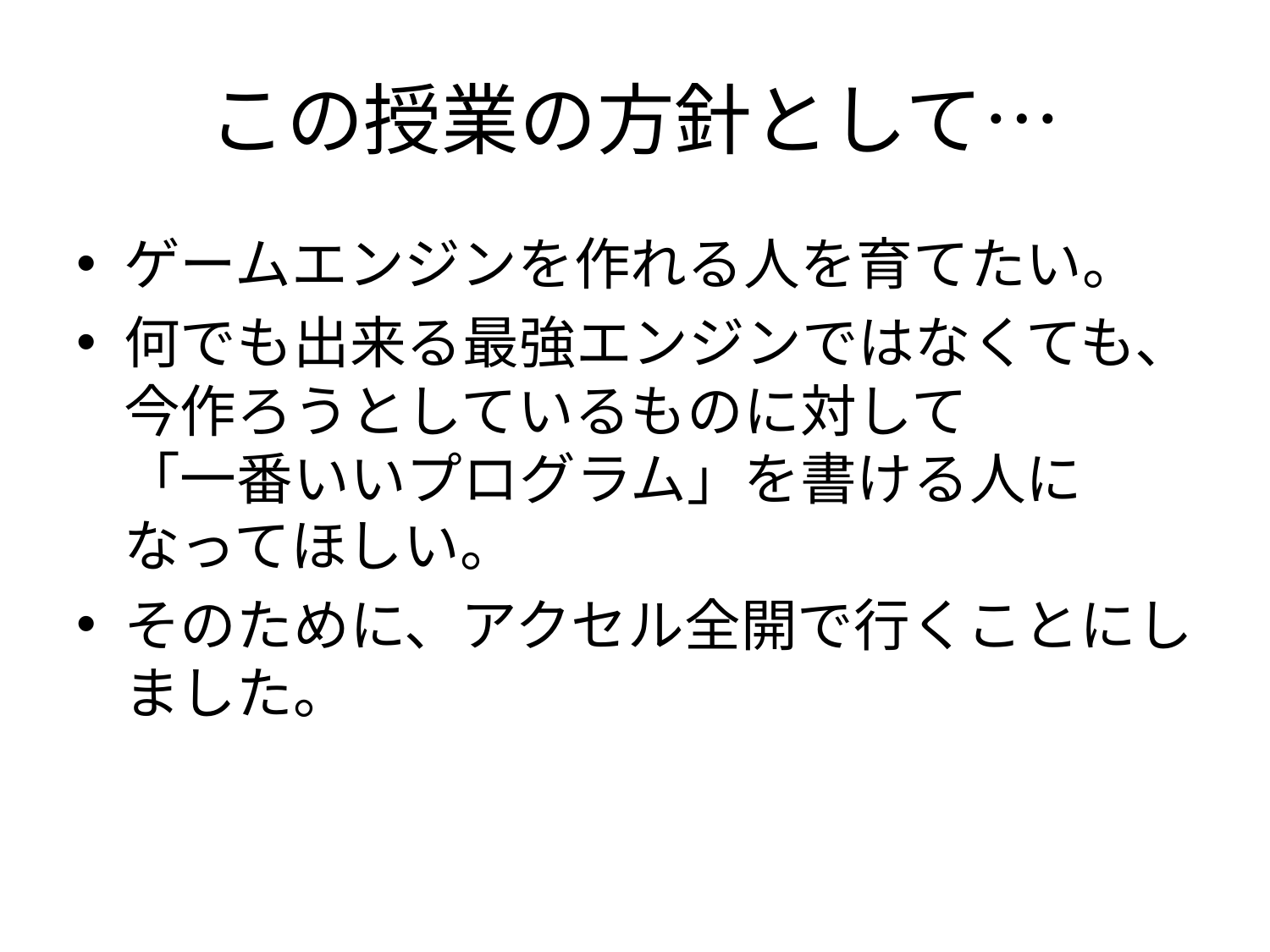

# この授業の方針として…
ゲームエンジンを作れる人を育てたい。
何でも出来る最強エンジンではなくても、今作ろうとしているものに対して
「一番いいプログラム」を書ける人に
なってほしい。
そのために、アクセル全開で行くことにしました。